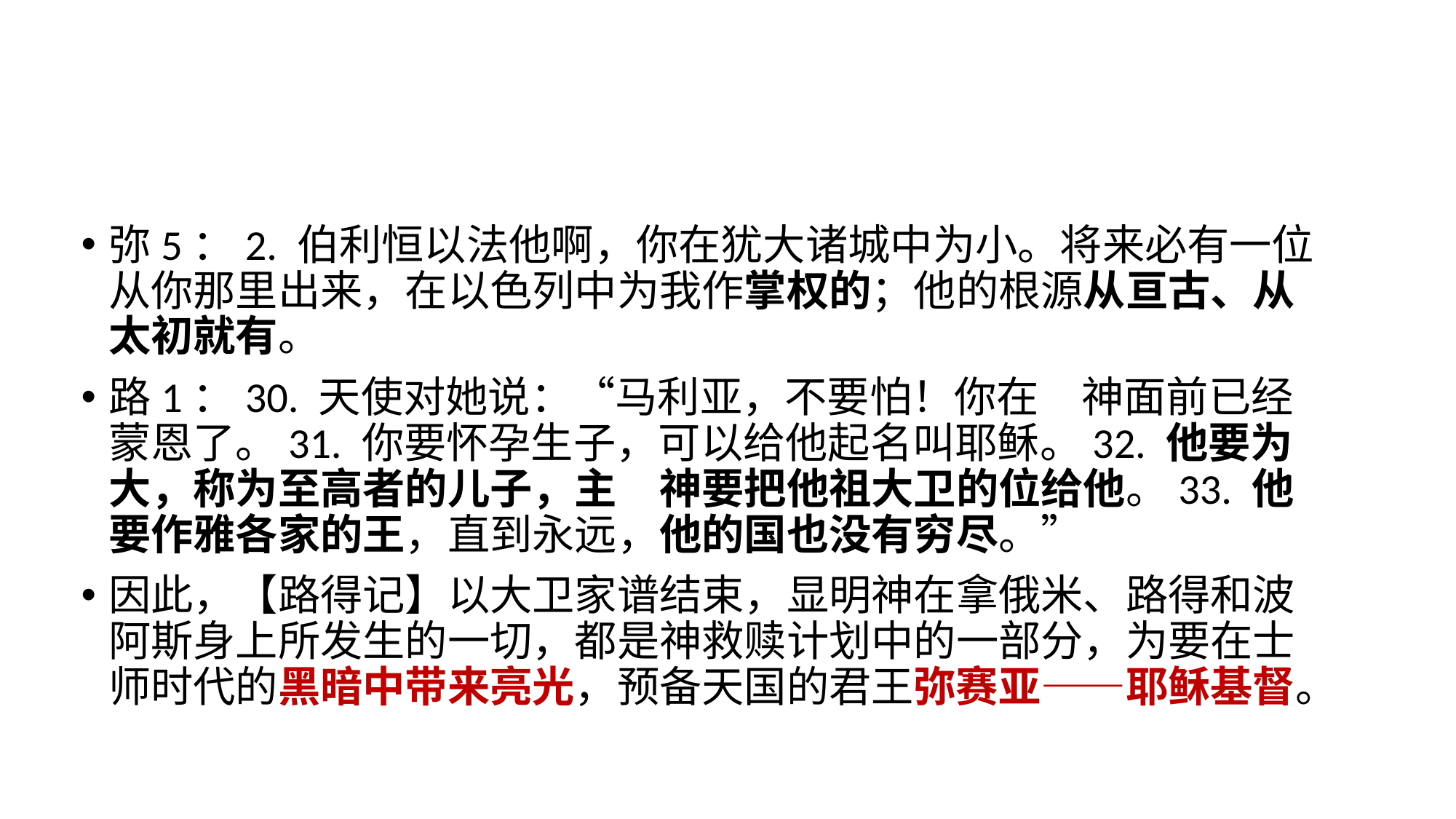

弥5：2. 伯利恒以法他啊，你在犹大诸城中为小。将来必有一位从你那里出来，在以色列中为我作掌权的；他的根源从亘古、从太初就有。
路1：30. 天使对她说：“马利亚，不要怕！你在　神面前已经蒙恩了。31. 你要怀孕生子，可以给他起名叫耶稣。32. 他要为大，称为至高者的儿子，主　神要把他祖大卫的位给他。33. 他要作雅各家的王，直到永远，他的国也没有穷尽。”
因此，【路得记】以大卫家谱结束，显明神在拿俄米、路得和波阿斯身上所发生的一切，都是神救赎计划中的一部分，为要在士师时代的黑暗中带来亮光，预备天国的君王弥赛亚——耶稣基督。